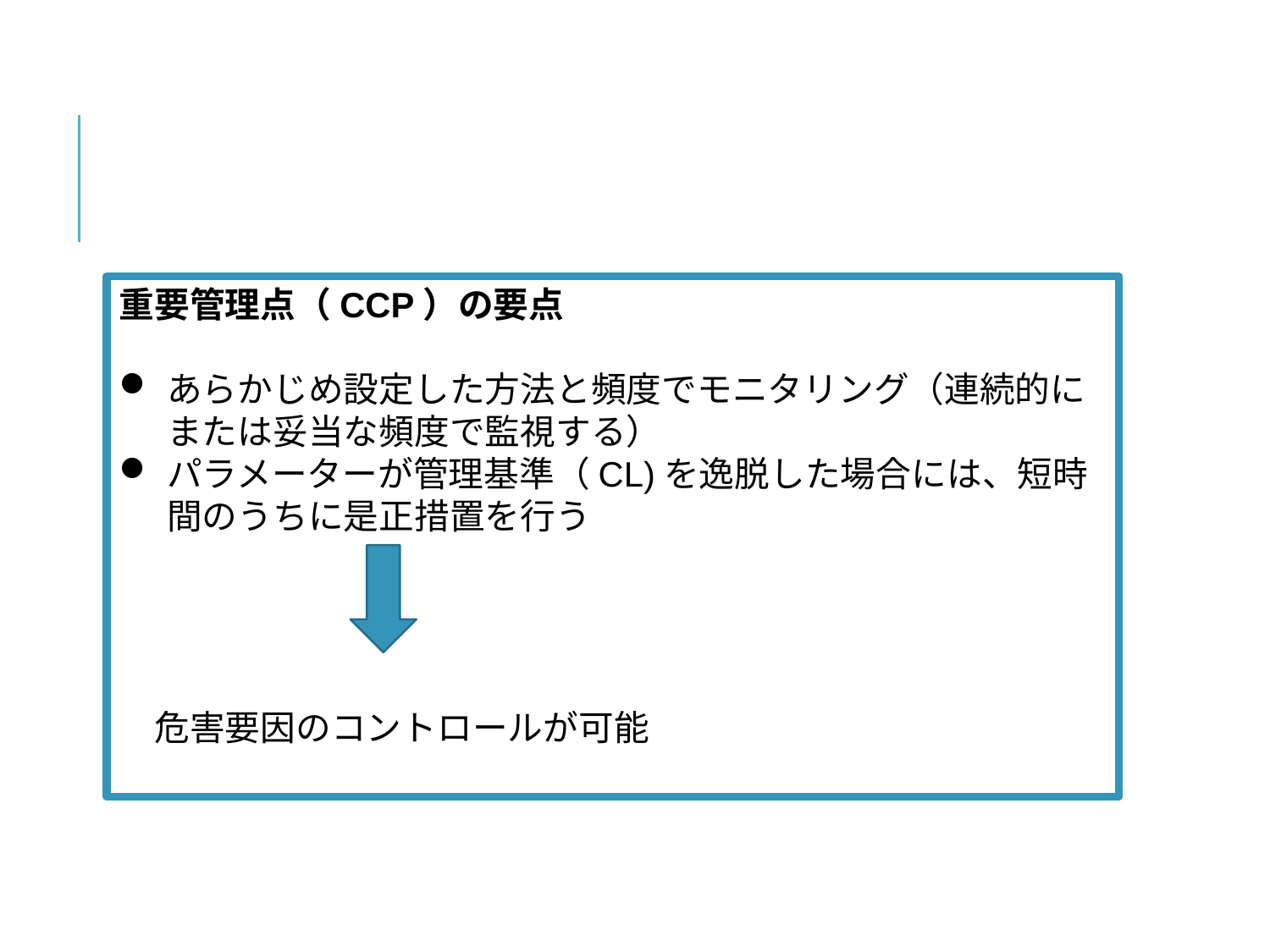

重要管理点（CCP）の要点

あらかじめ設定した方法と頻度でモニタリング（連続的にまたは妥当な頻度で監視する）
パラメーターが管理基準（CL)を逸脱した場合には、短時間のうちに是正措置を行う

　危害要因のコントロールが可能